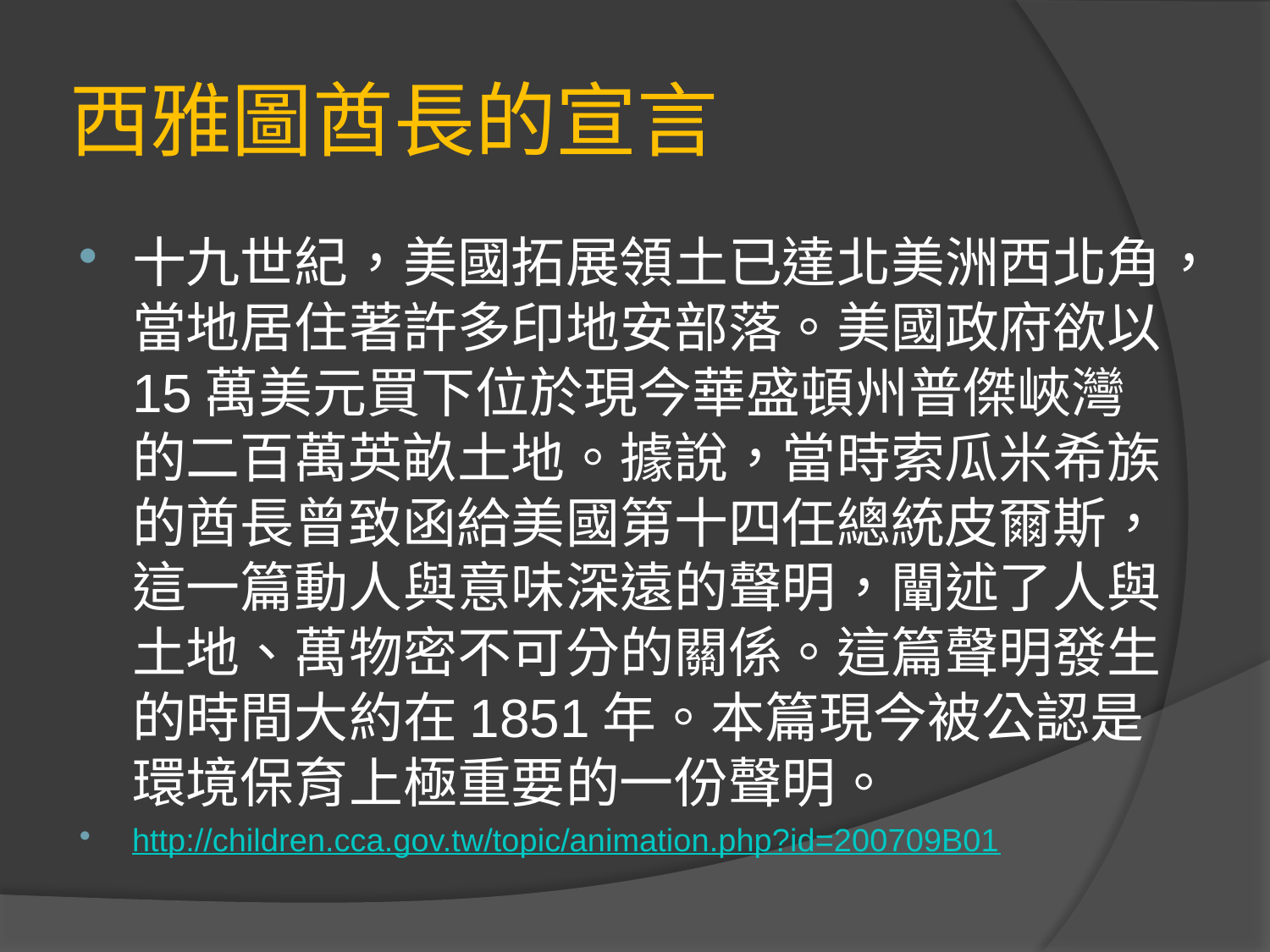

# 西雅圖酋長的宣言
十九世紀，美國拓展領土已達北美洲西北角，當地居住著許多印地安部落。美國政府欲以15萬美元買下位於現今華盛頓州普傑峽灣 的二百萬英畝土地。據說，當時索瓜米希族 的酋長曾致函給美國第十四任總統皮爾斯，這一篇動人與意味深遠的聲明，闡述了人與土地、萬物密不可分的關係。這篇聲明發生的時間大約在1851年。本篇現今被公認是環境保育上極重要的一份聲明。
http://children.cca.gov.tw/topic/animation.php?id=200709B01